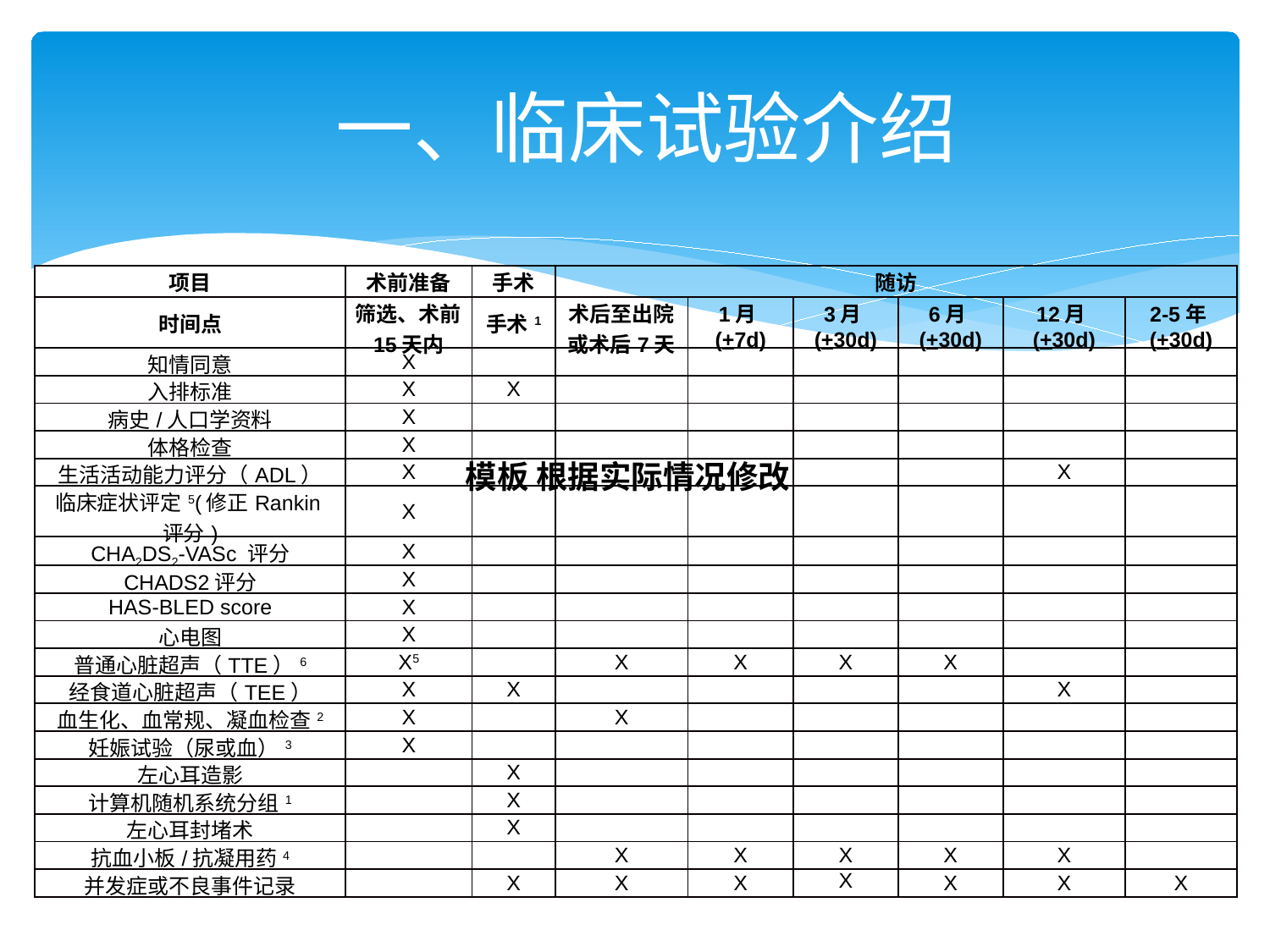

# 一、临床试验介绍

| 项目 | 术前准备 | 手术 | 随访 |  |  |  |  |  |
| --- | --- | --- | --- | --- | --- | --- | --- | --- |
| 时间点 | 筛选、术前15天内 | 手术1 | 术后至出院或术后7天 | 1月(+7d) | 3月(+30d) | 6月(+30d) | 12月(+30d) | 2-5年(+30d) |
| 知情同意 | X |  |  |  |  |  |  |  |
| 入排标准 | X | X |  |  |  |  |  |  |
| 病史/人口学资料 | X |  |  |  |  |  |  |  |
| 体格检查 | X |  |  |  |  |  |  |  |
| 生活活动能力评分（ADL） | X |  |  |  |  |  | X |  |
| 临床症状评定5(修正Rankin评分) | X |  |  |  |  |  |  |  |
| CHA2DS2-VASc 评分 | X |  |  |  |  |  |  |  |
| CHADS2评分 | X |  |  |  |  |  |  |  |
| HAS-BLED score | X |  |  |  |  |  |  |  |
| 心电图 | X |  |  |  |  |  |  |  |
| 普通心脏超声（TTE）6 | X5 |  | X | X | X | X |  |  |
| 经食道心脏超声（TEE） | X | X |  |  |  |  | X |  |
| 血生化、血常规、凝血检查2 | X |  | X |  |  |  |  |  |
| 妊娠试验（尿或血）3 | X |  |  |  |  |  |  |  |
| 左心耳造影 |  | X |  |  |  |  |  |  |
| 计算机随机系统分组1 |  | X |  |  |  |  |  |  |
| 左心耳封堵术 |  | X |  |  |  |  |  |  |
| 抗血小板/抗凝用药4 |  |  | X | X | X | X | X |  |
| 并发症或不良事件记录 |  | X | X | X | X | X | X | X |

模板 根据实际情况修改